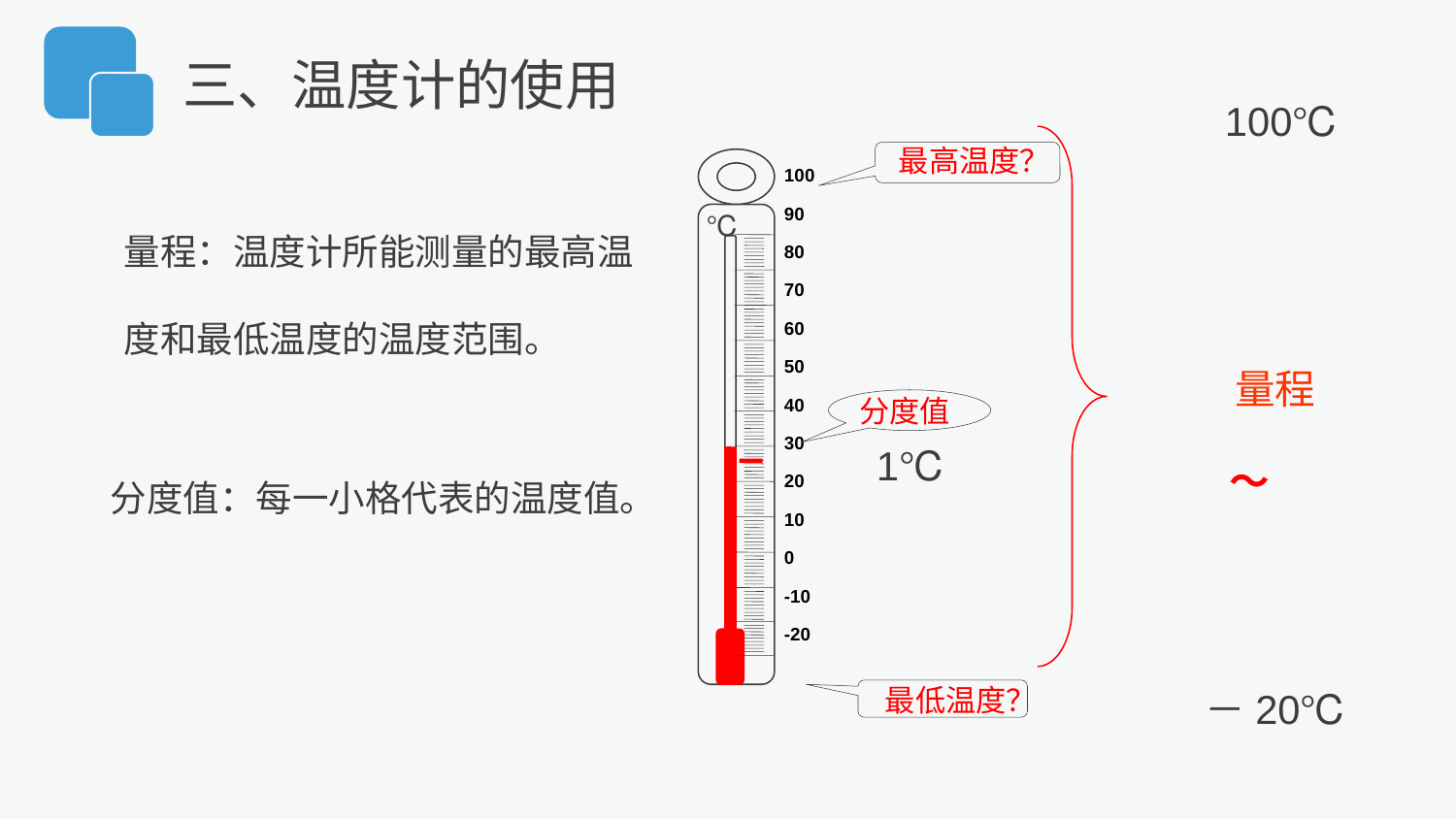

三、温度计的使用
100℃

100
90
80
70
60
50
40
30
20
10
0
-10
-20

最高温度？

℃
量程：温度计所能测量的最高温度和最低温度的温度范围。

量程
  分度值

1℃
～
分度值：每一小格代表的温度值。

最低温度？

－20℃